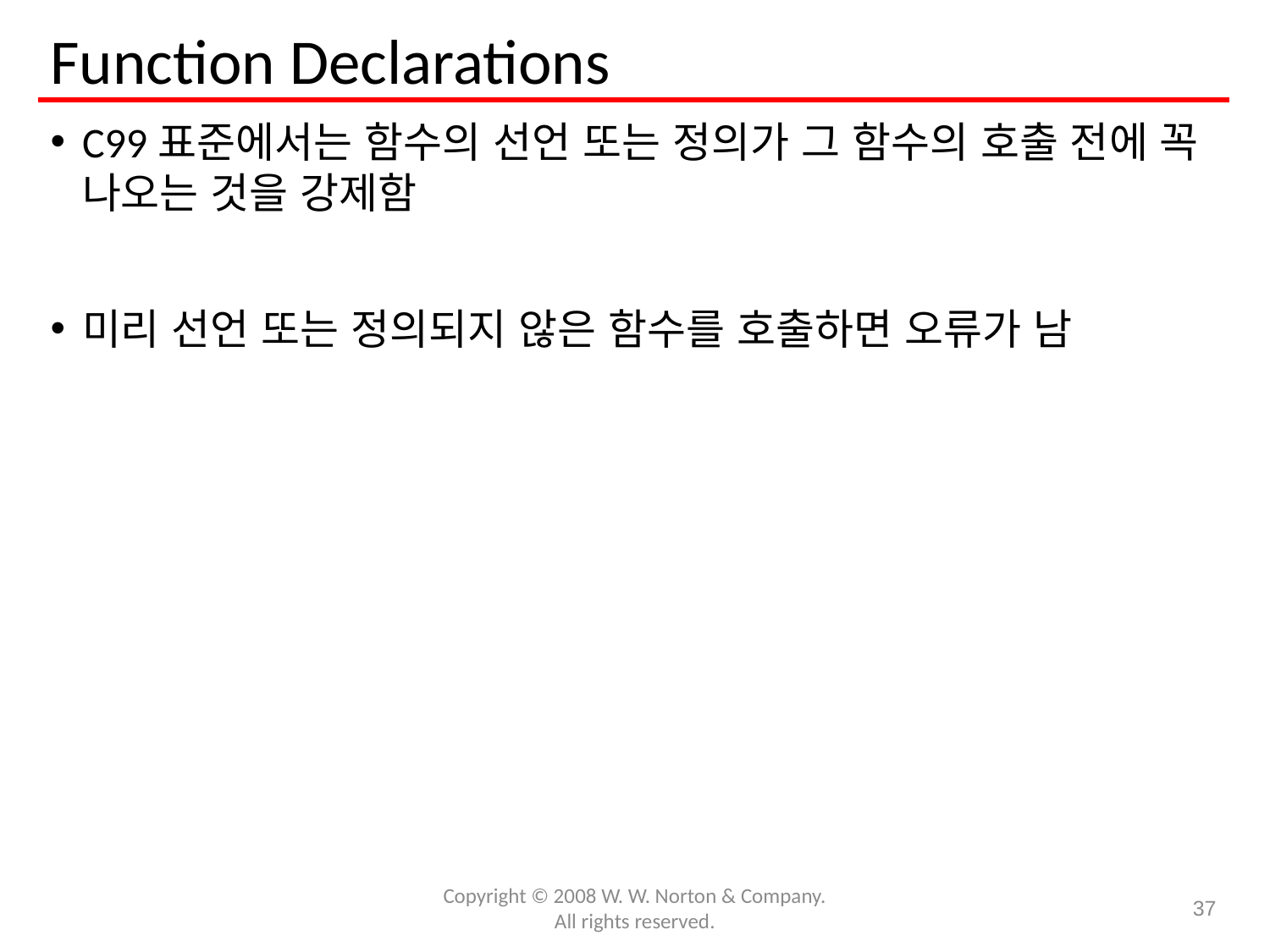

# Function Declarations
C99표준에서는 함수의 선언 또는 정의가 그 함수의 호출 전에 꼭 나오는 것을 강제함

미리 선언 또는 정의되지 않은 함수를 호출하면 오류가 남
Copyright © 2008 W. W. Norton & Company.
All rights reserved.
37